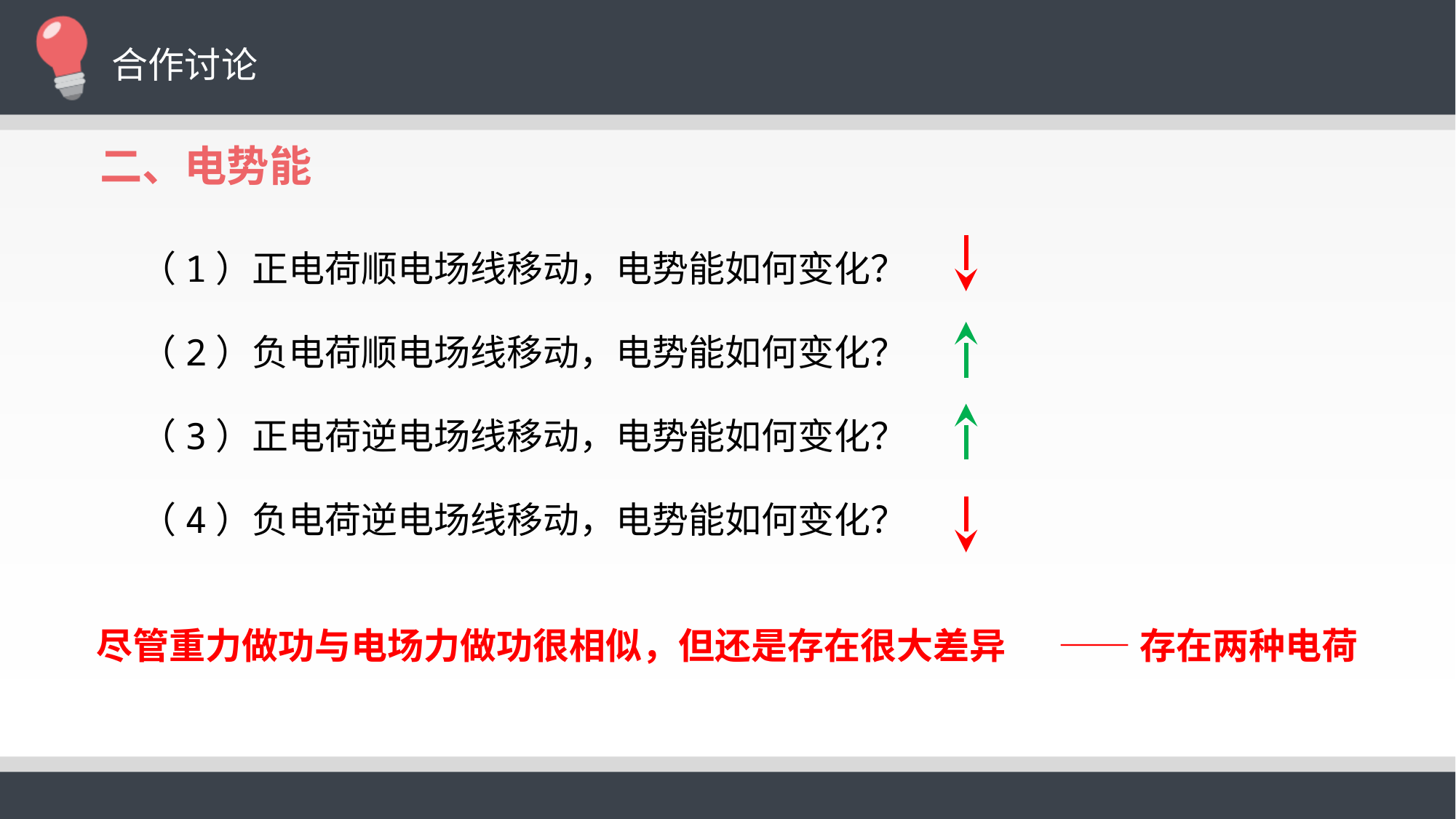

合作讨论
二、电势能
    （1）正电荷顺电场线移动，电势能如何变化？
    （2）负电荷顺电场线移动，电势能如何变化？
    （3）正电荷逆电场线移动，电势能如何变化？
    （4）负电荷逆电场线移动，电势能如何变化？
——存在两种电荷
    尽管重力做功与电场力做功很相似，但还是存在很大差异